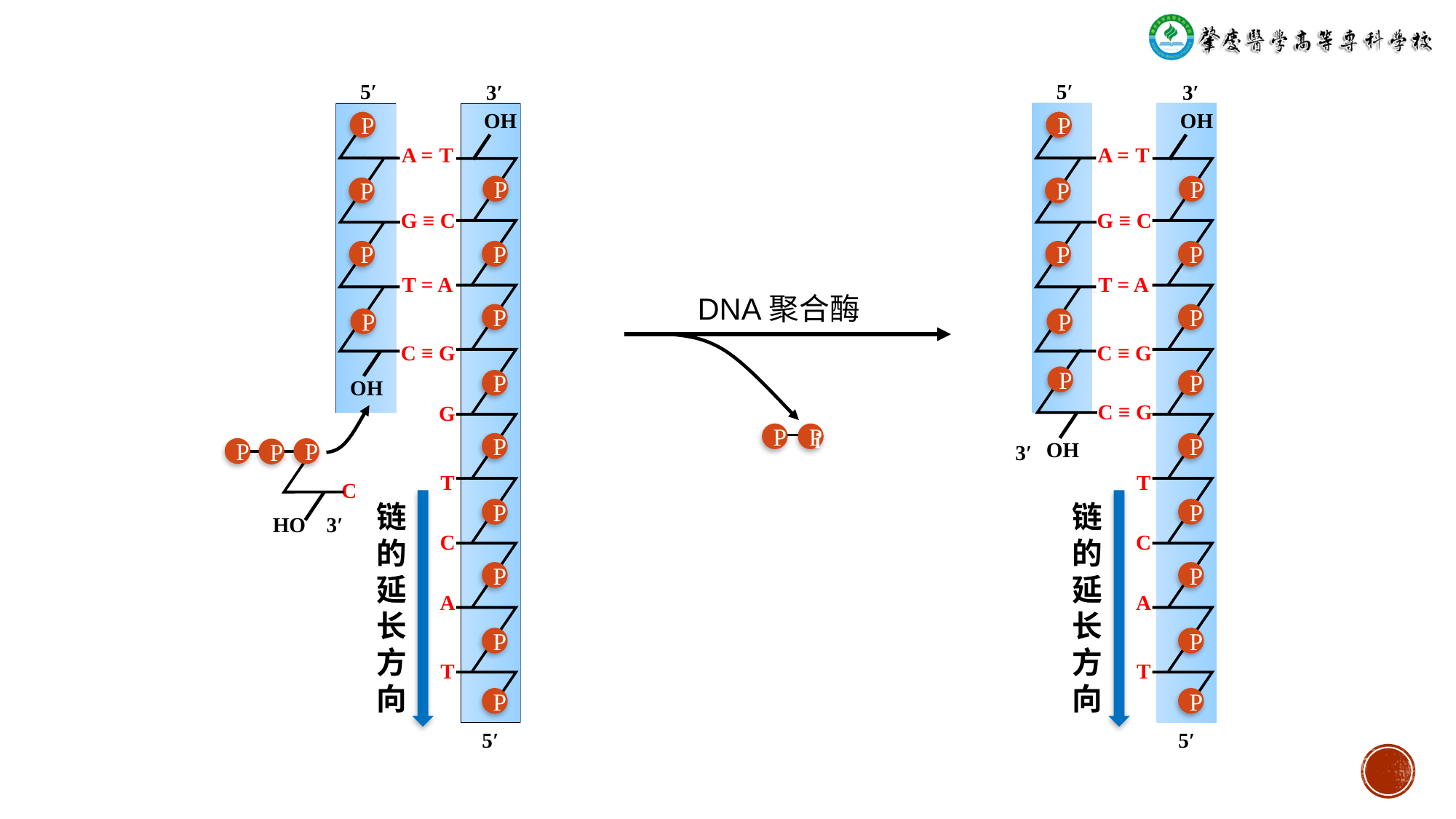

5′
3′

OH
P

A = T

P
P
G ≡ C

P
P
T = A

P
P
C ≡ G

P
OH
G

P
P
P
P

C
HO
3′
T

链的延长方向
P
C

P
A

P
T

P
5′
5′
3′

OH
P

A = T

P
P
G ≡ C

P
P
T = A

P
P
C ≡ G

P
P
C ≡ G

OH
P
3′
T

链的延长方向
P
C

P
A

P
T

P
5′
DNA聚合酶

P
P
i